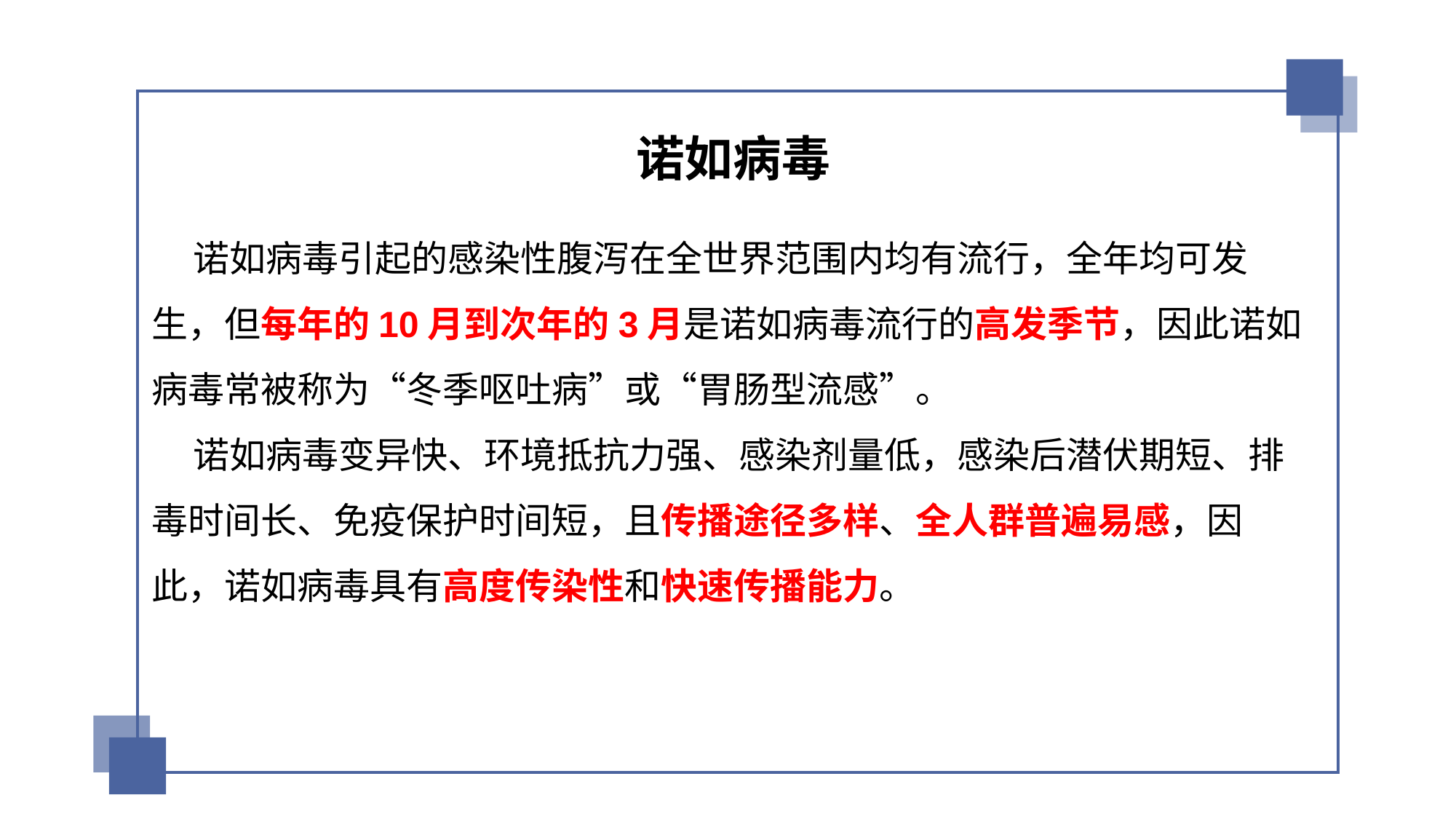

北京市朝阳区疾病预防控制中心

诺如病毒

    诺如病毒引起的感染性腹泻在全世界范围内均有流行，全年均可发生，但每年的10月到次年的3月是诺如病毒流行的高发季节，因此诺如病毒常被称为“冬季呕吐病”或“胃肠型流感”。
    诺如病毒变异快、环境抵抗力强、感染剂量低，感染后潜伏期短、排毒时间长、免疫保护时间短，且传播途径多样、全人群普遍易感，因此，诺如病毒具有高度传染性和快速传播能力。